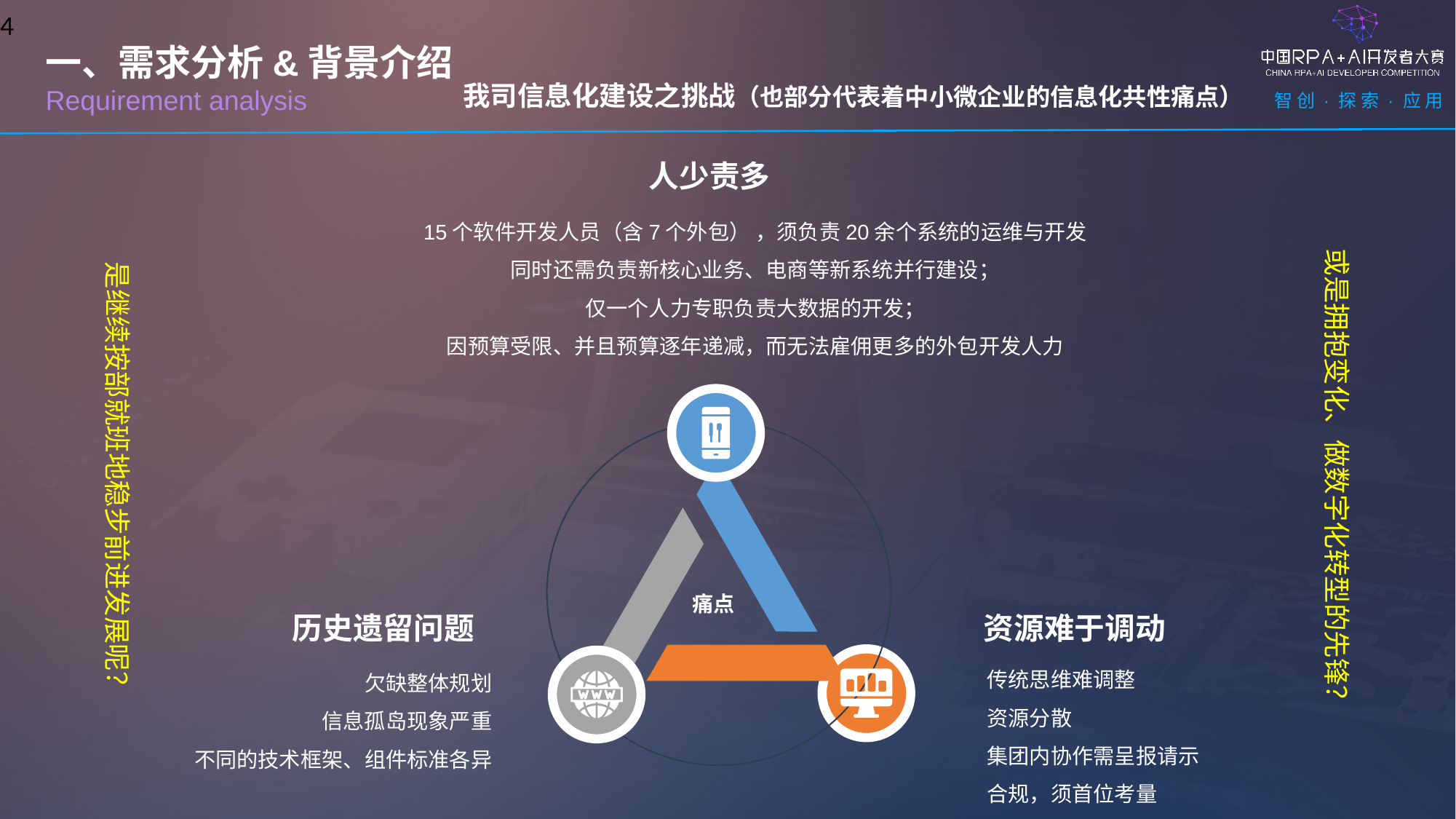

4
一、需求分析&背景介绍
Requirement analysis
我司信息化建设之挑战（也部分代表着中小微企业的信息化共性痛点）
人少责多
15个软件开发人员（含7个外包） ，须负责20余个系统的运维与开发
同时还需负责新核心业务、电商等新系统并行建设；
仅一个人力专职负责大数据的开发；
因预算受限、并且预算逐年递减，而无法雇佣更多的外包开发人力
或是拥抱变化、做数字化转型的先锋？

是继续按部就班地稳步前进发展呢？

痛点

历史遗留问题
资源难于调动
传统思维难调整
资源分散
集团内协作需呈报请示
合规，须首位考量
欠缺整体规划
信息孤岛现象严重
不同的技术框架、组件标准各异